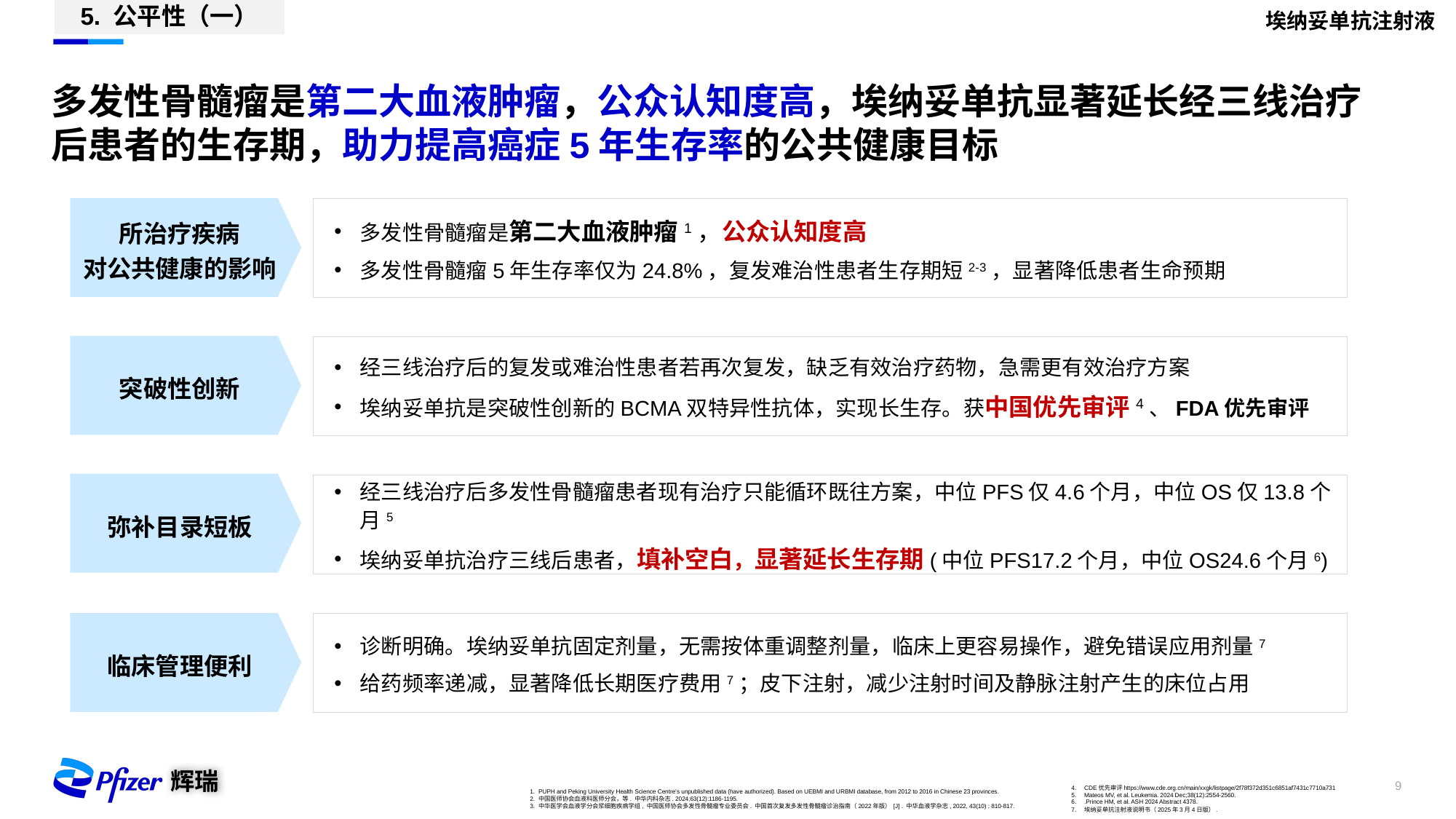

5. 公平性（一）
埃纳妥单抗注射液
多发性骨髓瘤是第二大血液肿瘤，公众认知度高，埃纳妥单抗显著延长经三线治疗后患者的生存期，助力提高癌症5年生存率的公共健康目标
所治疗疾病
对公共健康的影响
多发性骨髓瘤是第二大血液肿瘤1，公众认知度高
多发性骨髓瘤5年生存率仅为24.8%，复发难治性患者生存期短2-3，显著降低患者生命预期
突破性创新
经三线治疗后的复发或难治性患者若再次复发，缺乏有效治疗药物，急需更有效治疗方案
埃纳妥单抗是突破性创新的BCMA双特异性抗体，实现长生存。获中国优先审评4、FDA优先审评
弥补目录短板
经三线治疗后多发性骨髓瘤患者现有治疗只能循环既往方案，中位PFS仅4.6个月，中位OS仅13.8个月5
埃纳妥单抗治疗三线后患者，填补空白，显著延长生存期(中位PFS17.2个月，中位OS24.6个月6)
临床管理便利
诊断明确。埃纳妥单抗固定剂量，无需按体重调整剂量，临床上更容易操作，避免错误应用剂量7
给药频率递减，显著降低长期医疗费用7；皮下注射，减少注射时间及静脉注射产生的床位占用
CDE优先审评https://www.cde.org.cn/main/xxgk/listpage/2f78f372d351c6851af7431c7710a731
Mateos MV, et al. Leukemia. 2024 Dec;38(12):2554-2560.
.Prince HM, et al. ASH 2024 Abstract 4378.
埃纳妥单抗注射液说明书（2025年3月4日版）.
PUPH and Peking University Health Science Centre’s unpublished data (have authorized). Based on UEBMI and URBMI database, from 2012 to 2016 in Chinese 23 provinces.
中国医师协会血液科医师分会，等. 中华内科杂志. 2024;63(12):1186-1195.
中华医学会血液学分会浆细胞疾病学组, 中国医师协会多发性骨髓瘤专业委员会. 中国首次复发多发性骨髓瘤诊治指南（2022年版） [J] . 中华血液学杂志, 2022, 43(10) : 810-817.